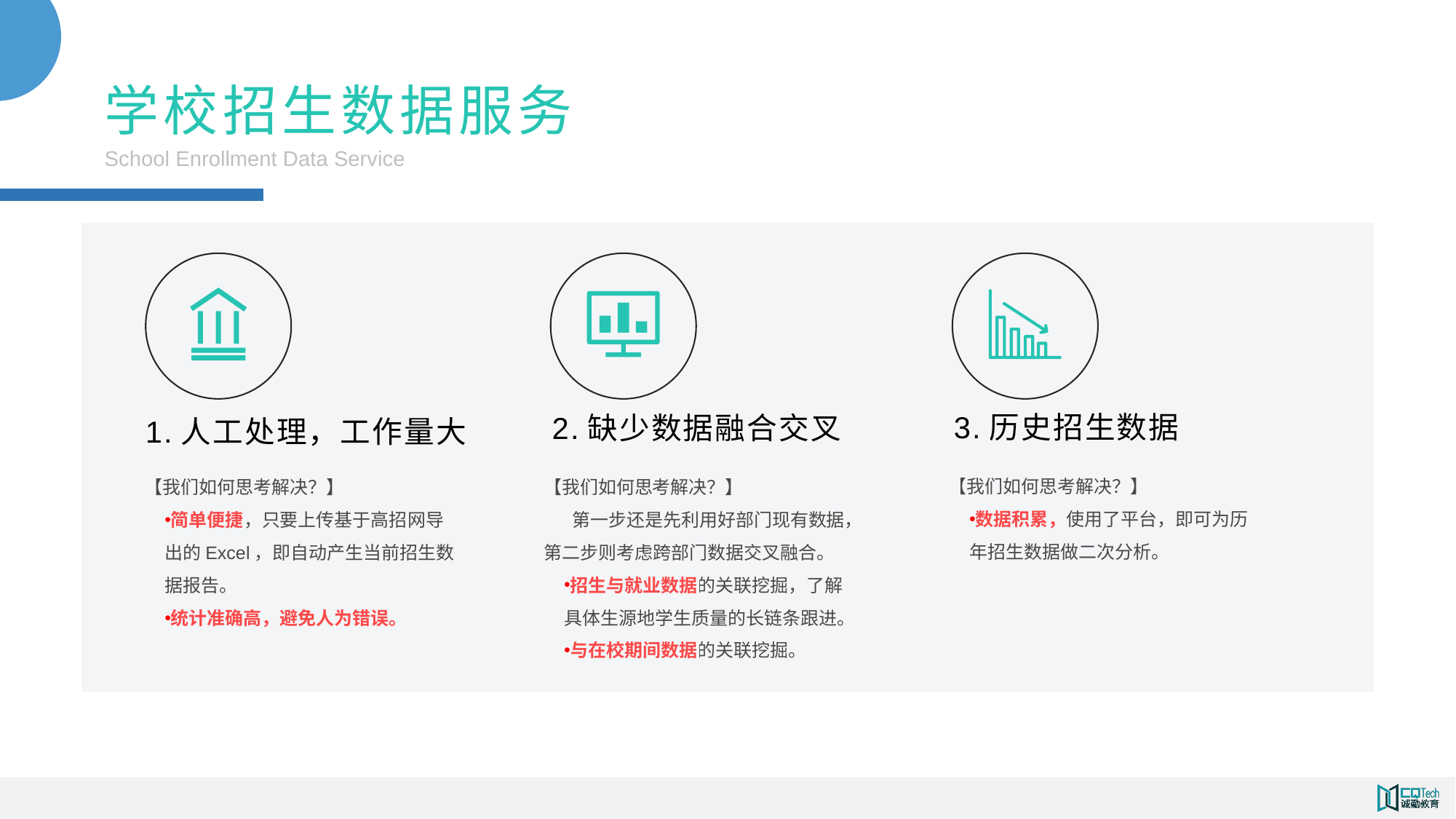

学校招生数据服务
School Enrollment Data Service

3.历史招生数据
2.缺少数据融合交叉
1.人工处理，工作量大
【我们如何思考解决？】
数据积累，使用了平台，即可为历年招生数据做二次分析。

【我们如何思考解决？】
      第一步还是先利用好部门现有数据，第二步则考虑跨部门数据交叉融合。
招生与就业数据的关联挖掘，了解具体生源地学生质量的长链条跟进。
与在校期间数据的关联挖掘。

【我们如何思考解决？】
简单便捷，只要上传基于高招网导出的Excel，即自动产生当前招生数据报告。
统计准确高，避免人为错误。